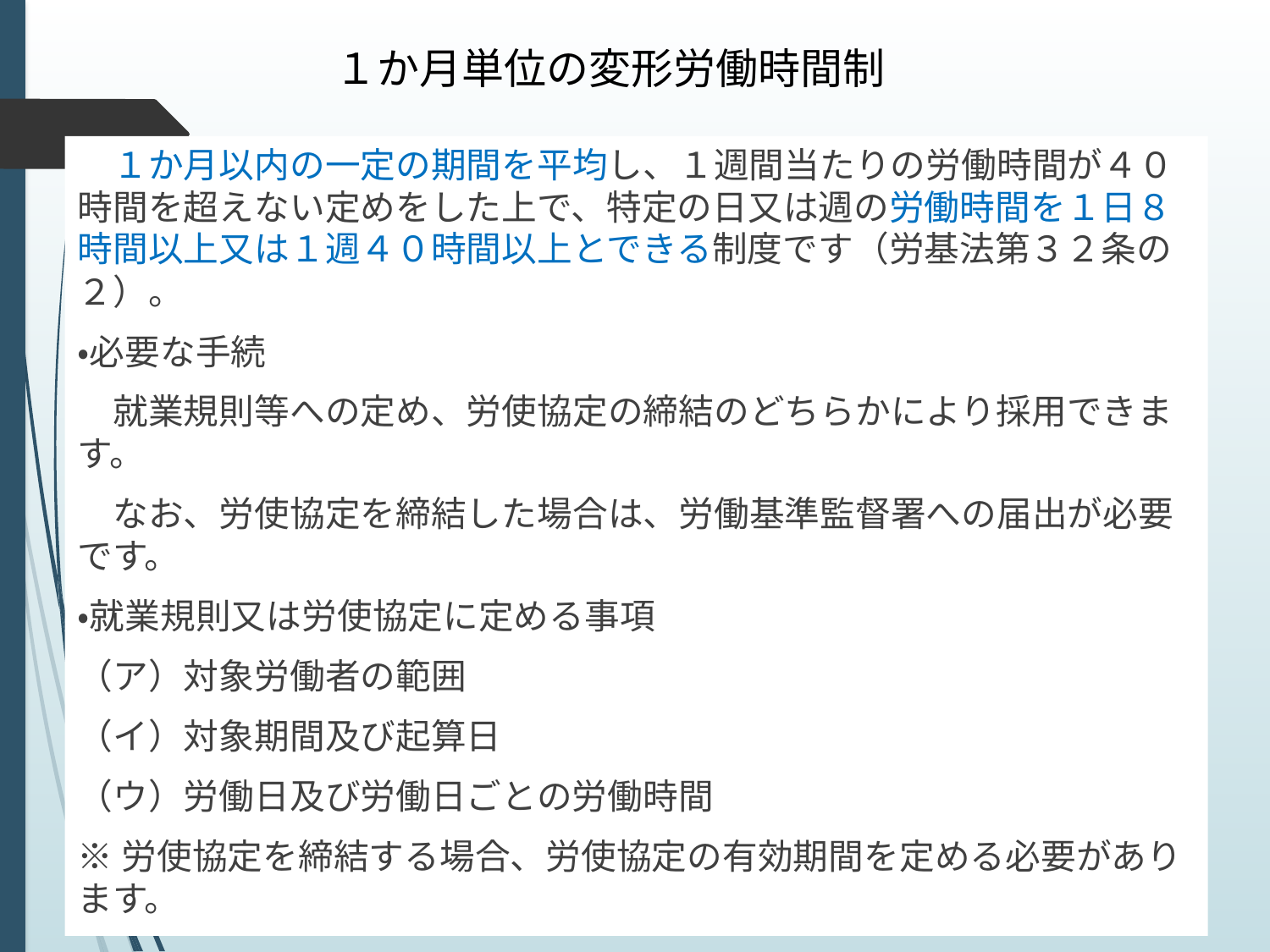

１か月単位の変形労働時間制
　１か月以内の一定の期間を平均し、１週間当たりの労働時間が４０時間を超えない定めをした上で、特定の日又は週の労働時間を１日８時間以上又は１週４０時間以上とできる制度です（労基法第３２条の２）。
・必要な手続
　就業規則等への定め、労使協定の締結のどちらかにより採用できます。
　なお、労使協定を締結した場合は、労働基準監督署への届出が必要です。
・就業規則又は労使協定に定める事項
（ア）対象労働者の範囲
（イ）対象期間及び起算日
（ウ）労働日及び労働日ごとの労働時間
※労使協定を締結する場合、労使協定の有効期間を定める必要があります。